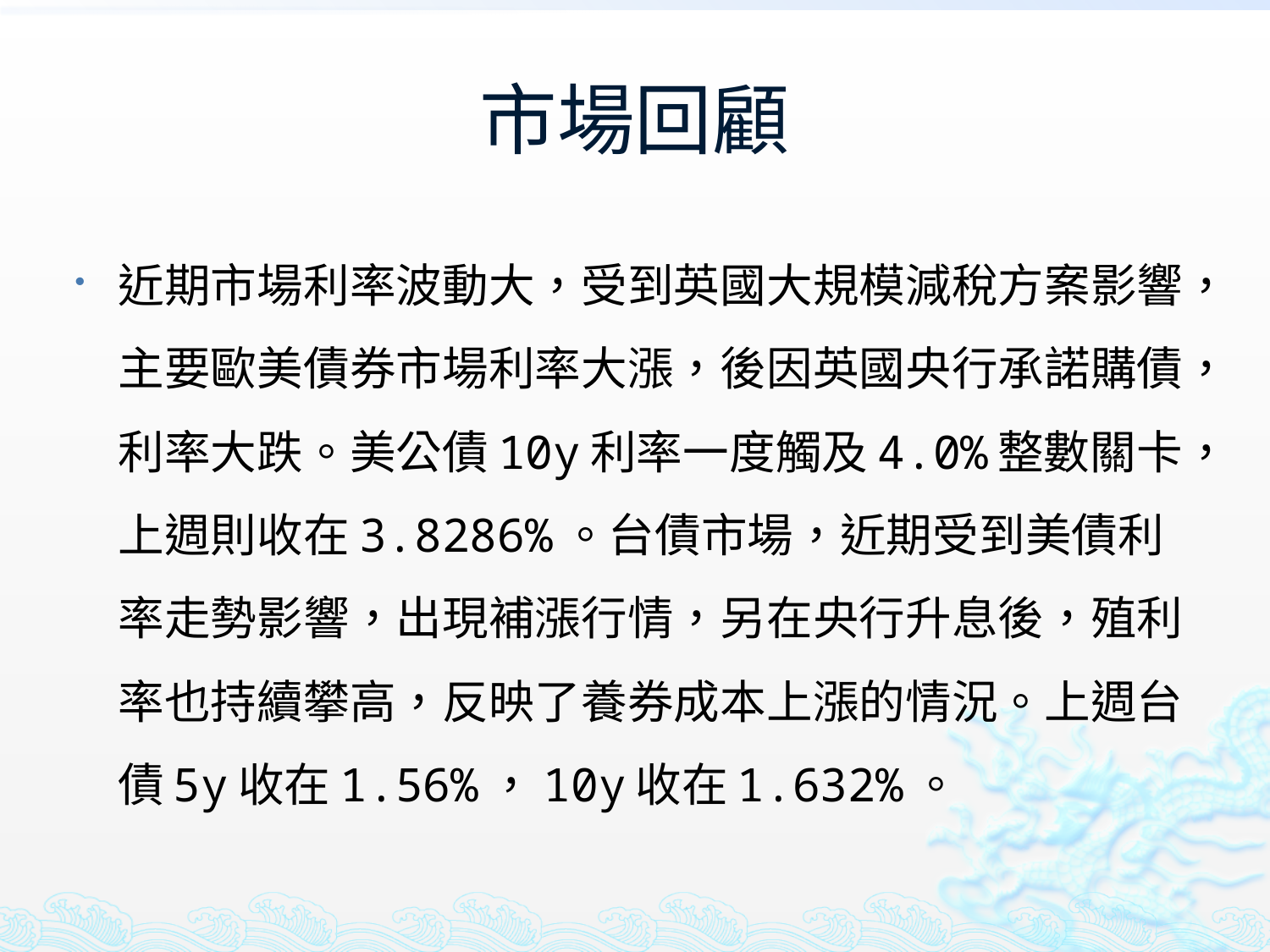

# 市場回顧
近期市場利率波動大，受到英國大規模減稅方案影響，主要歐美債券市場利率大漲，後因英國央行承諾購債，利率大跌。美公債10y利率一度觸及4.0%整數關卡，上週則收在3.8286%。台債市場，近期受到美債利率走勢影響，出現補漲行情，另在央行升息後，殖利率也持續攀高，反映了養券成本上漲的情況。上週台債5y收在1.56%，10y收在1.632%。